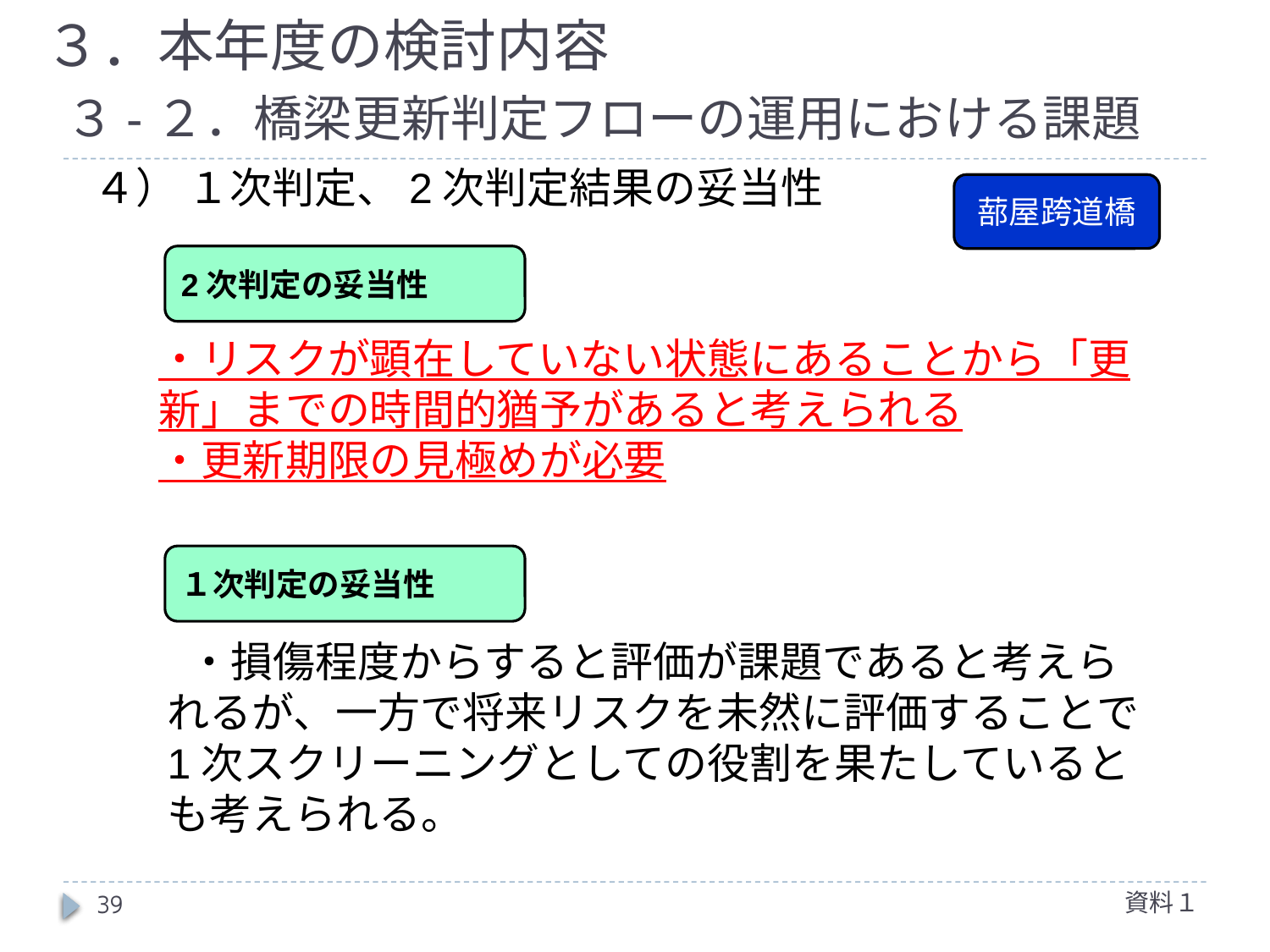

# ３．本年度の検討内容
３-２．橋梁更新判定フローの運用における課題
４） １次判定、2次判定結果の妥当性
蔀屋跨道橋
2次判定の妥当性
・リスクが顕在していない状態にあることから「更新」までの時間的猶予があると考えられる
・更新期限の見極めが必要
１次判定の妥当性
・損傷程度からすると評価が課題であると考えられるが、一方で将来リスクを未然に評価することで1次スクリーニングとしての役割を果たしているとも考えられる。
資料１
39